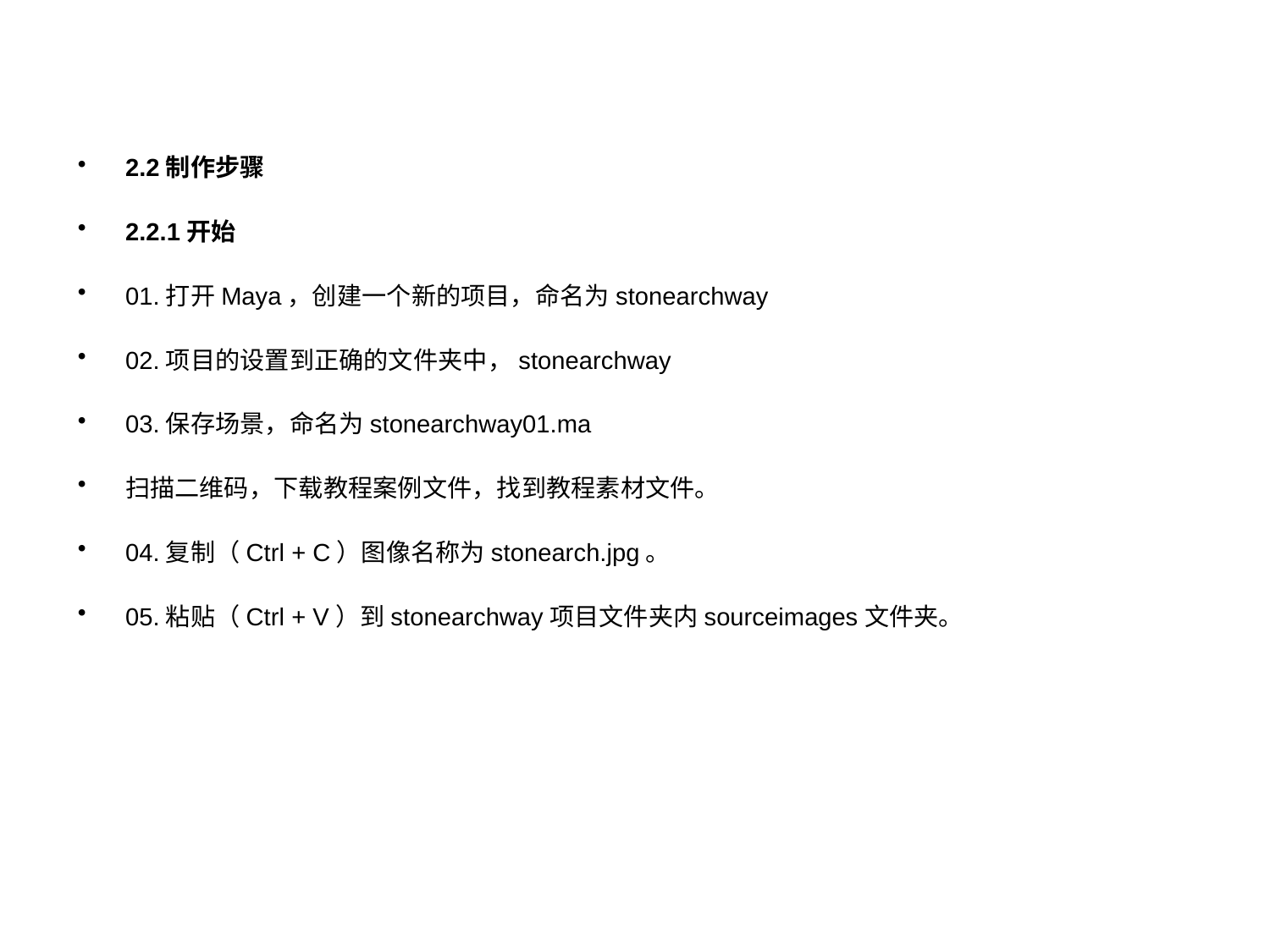

2.2制作步骤
2.2.1开始
01.打开Maya，创建一个新的项目，命名为stonearchway
02.项目的设置到正确的文件夹中，stonearchway
03.保存场景，命名为stonearchway01.ma
扫描二维码，下载教程案例文件，找到教程素材文件。
04.复制（Ctrl + C）图像名称为stonearch.jpg。
05.粘贴（Ctrl + V）到stonearchway项目文件夹内sourceimages文件夹。